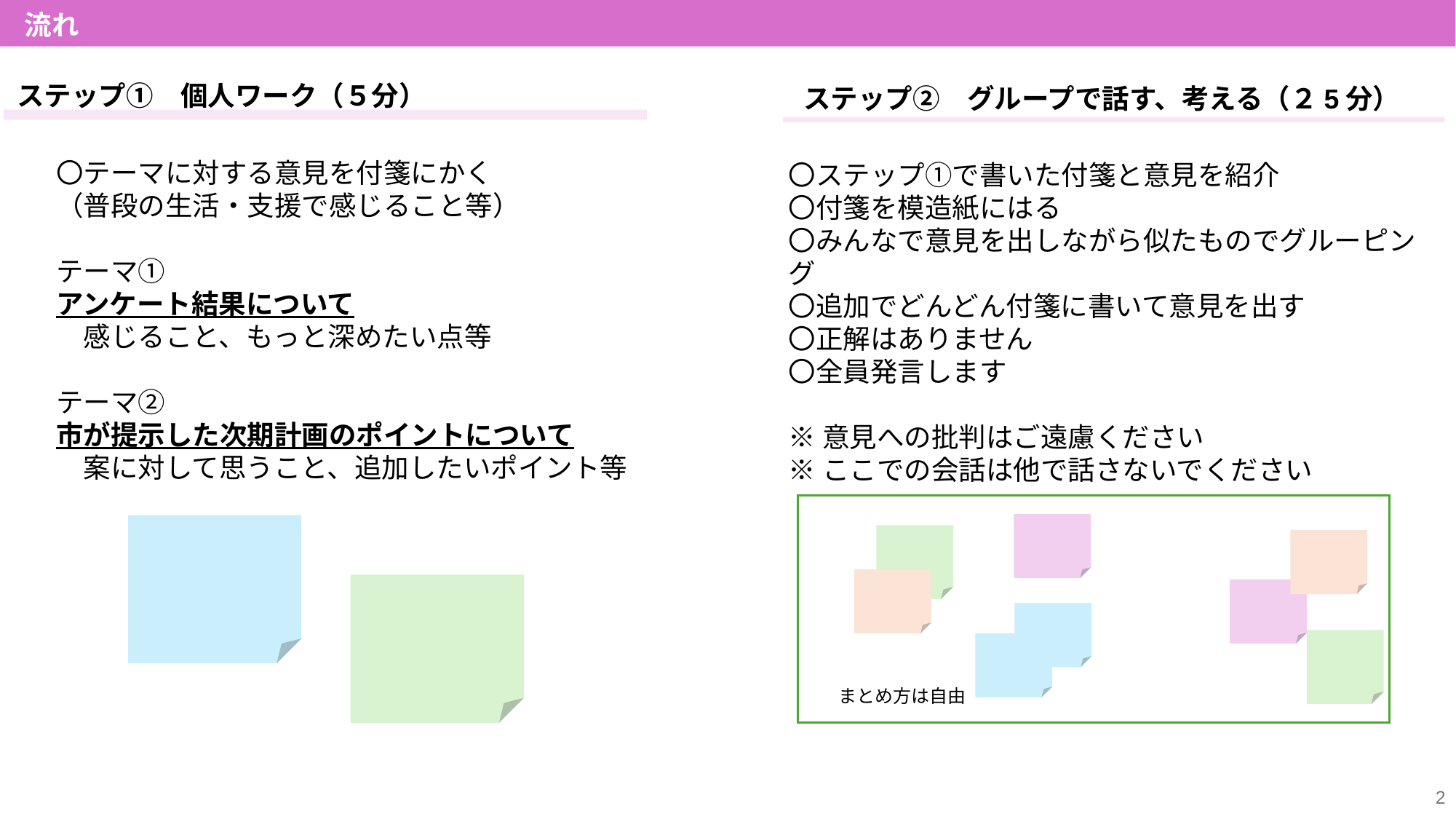

流れ
ステップ①　個人ワーク（５分）
ステップ②　グループで話す、考える（２5分）

〇テーマに対する意見を付箋にかく
（普段の生活・支援で感じること等）

テーマ①
アンケート結果について
　感じること、もっと深めたい点等

テーマ②
市が提示した次期計画のポイントについて
　案に対して思うこと、追加したいポイント等
〇ステップ①で書いた付箋と意見を紹介
〇付箋を模造紙にはる
〇みんなで意見を出しながら似たものでグルーピング
〇追加でどんどん付箋に書いて意見を出す
〇正解はありません
〇全員発言します

※意見への批判はご遠慮ください
※ここでの会話は他で話さないでください

まとめ方は自由
2